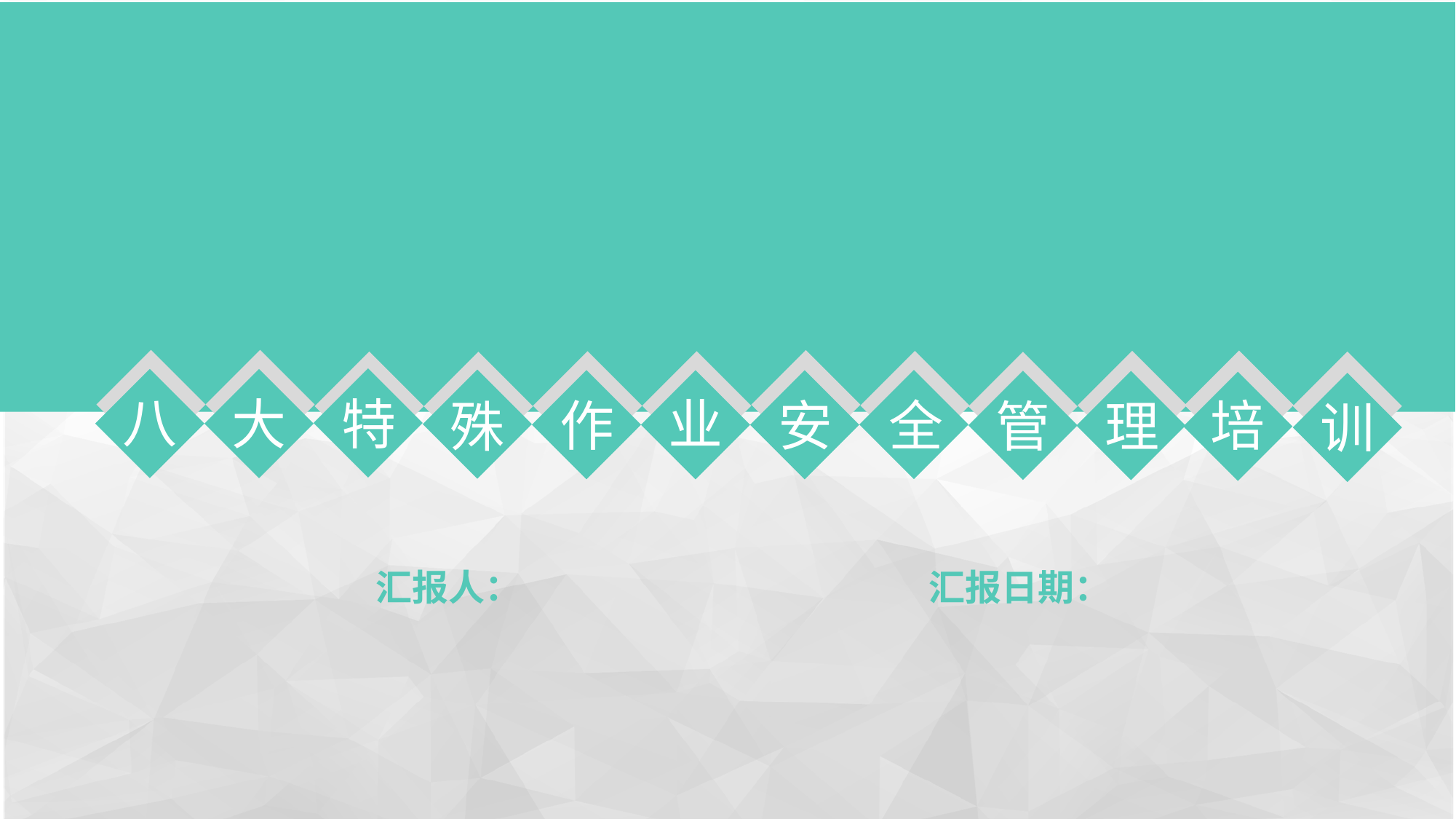

八
特
大
业
作
安
全
培
殊
管
理
训
汇报日期：
汇报人：